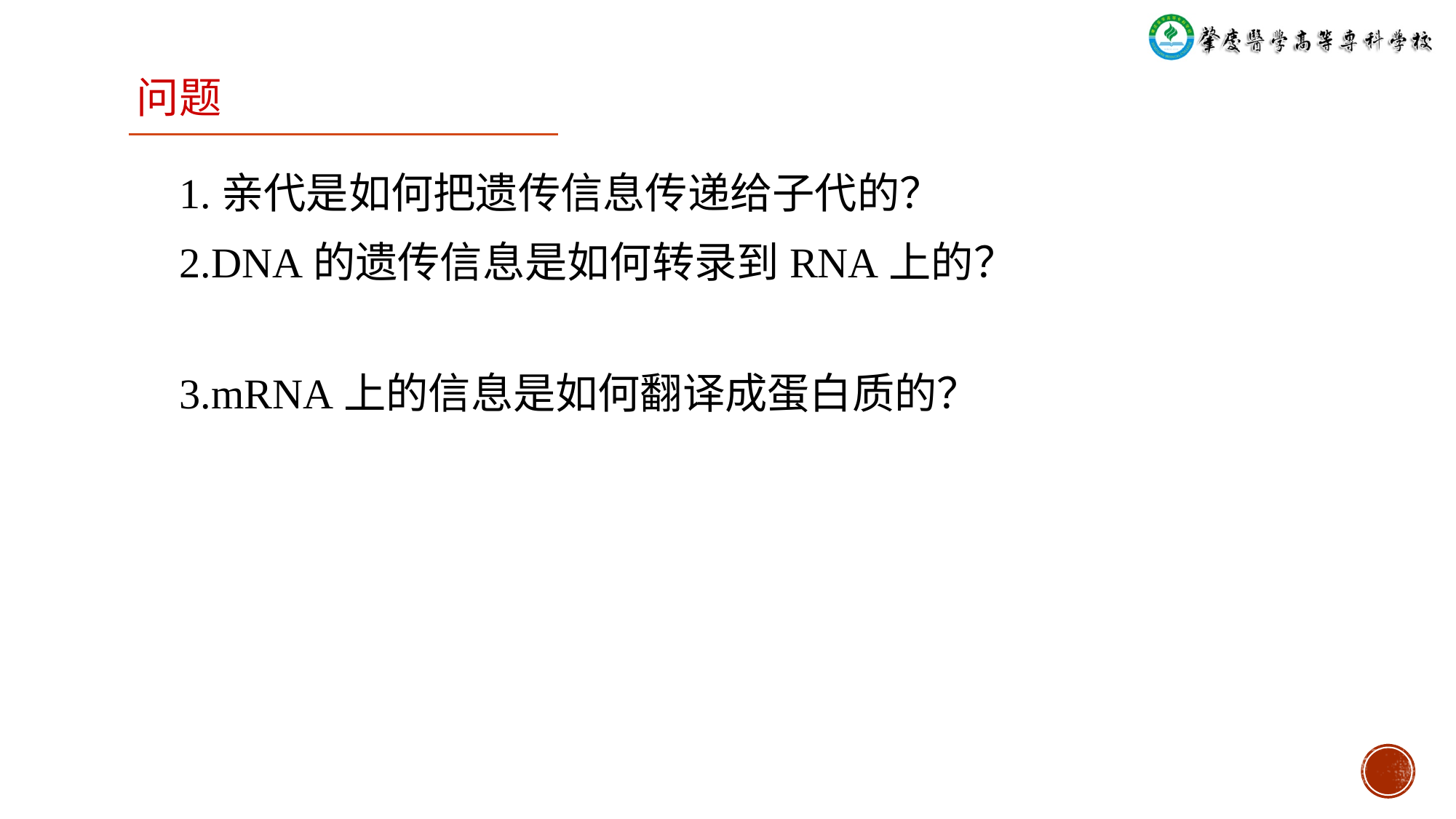

问题
1.亲代是如何把遗传信息传递给子代的？
2.DNA的遗传信息是如何转录到RNA上的？
3.mRNA上的信息是如何翻译成蛋白质的？